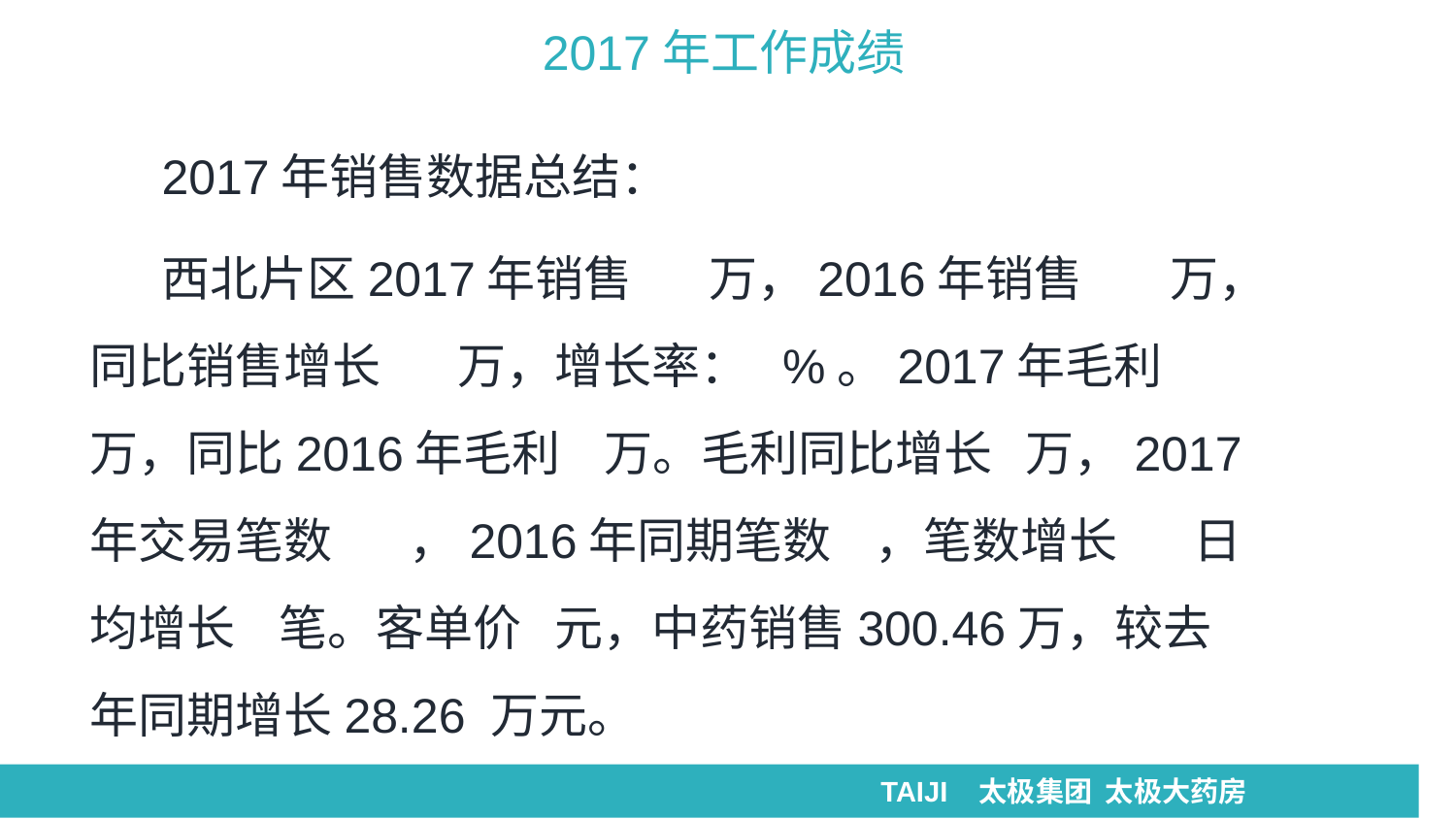

2017年工作成绩
2017年销售数据总结：
西北片区2017年销售       万，2016年销售        万，同比销售增长       万，增长率：  %。2017年毛利      万，同比2016年毛利    万。毛利同比增长   万，2017年交易笔数       ，2016年同期笔数    ，笔数增长       日均增长    笔。客单价   元，中药销售300.46万，较去年同期增长28.26 万元。

TAIJI   太极集团  太极大药房